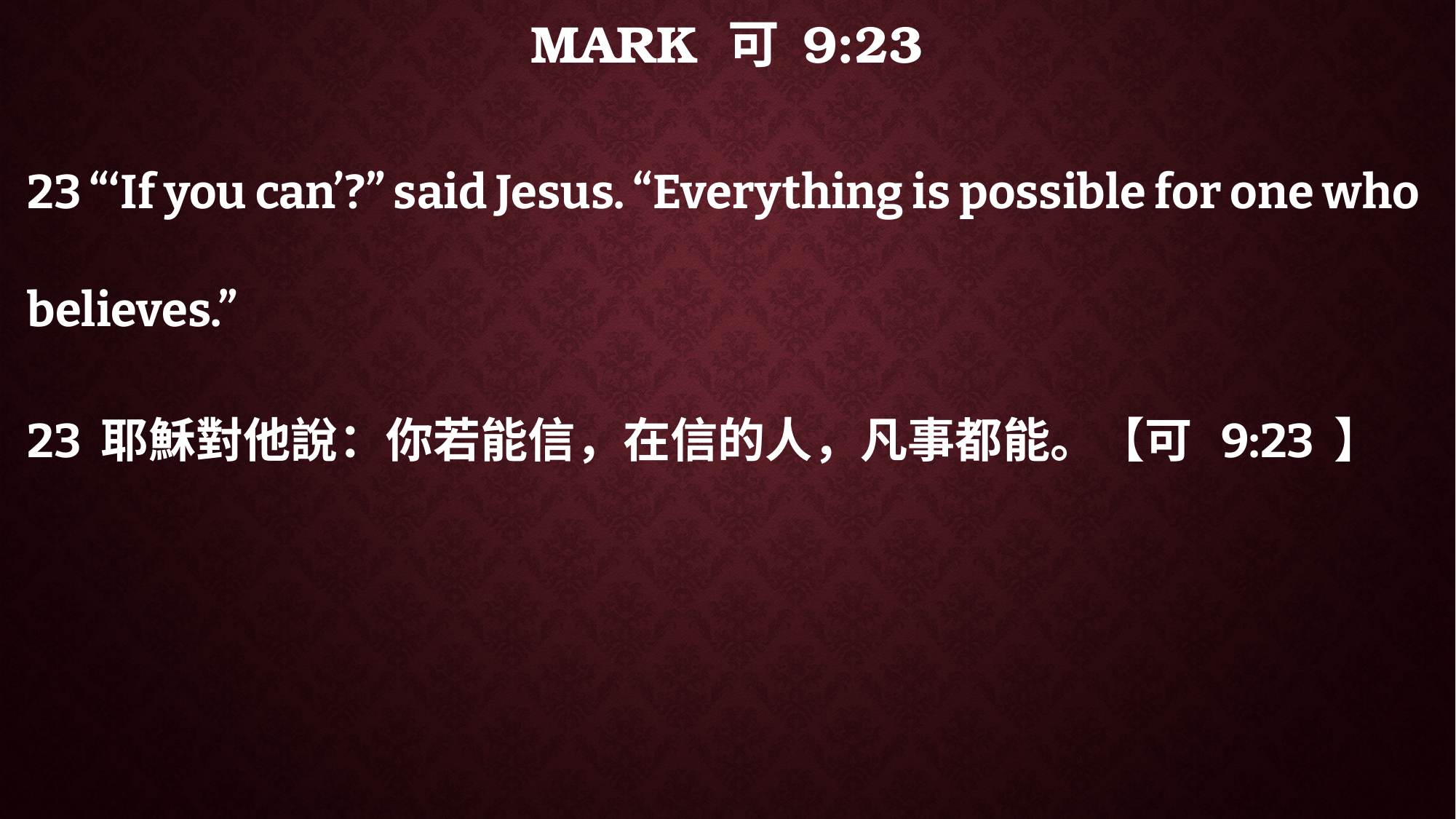

# Mark 可 9:23
23 “‘If you can’?” said Jesus. “Everything is possible for one who believes.”
23耶穌對他說：你若能信，在信的人，凡事都能。【可 9:23】